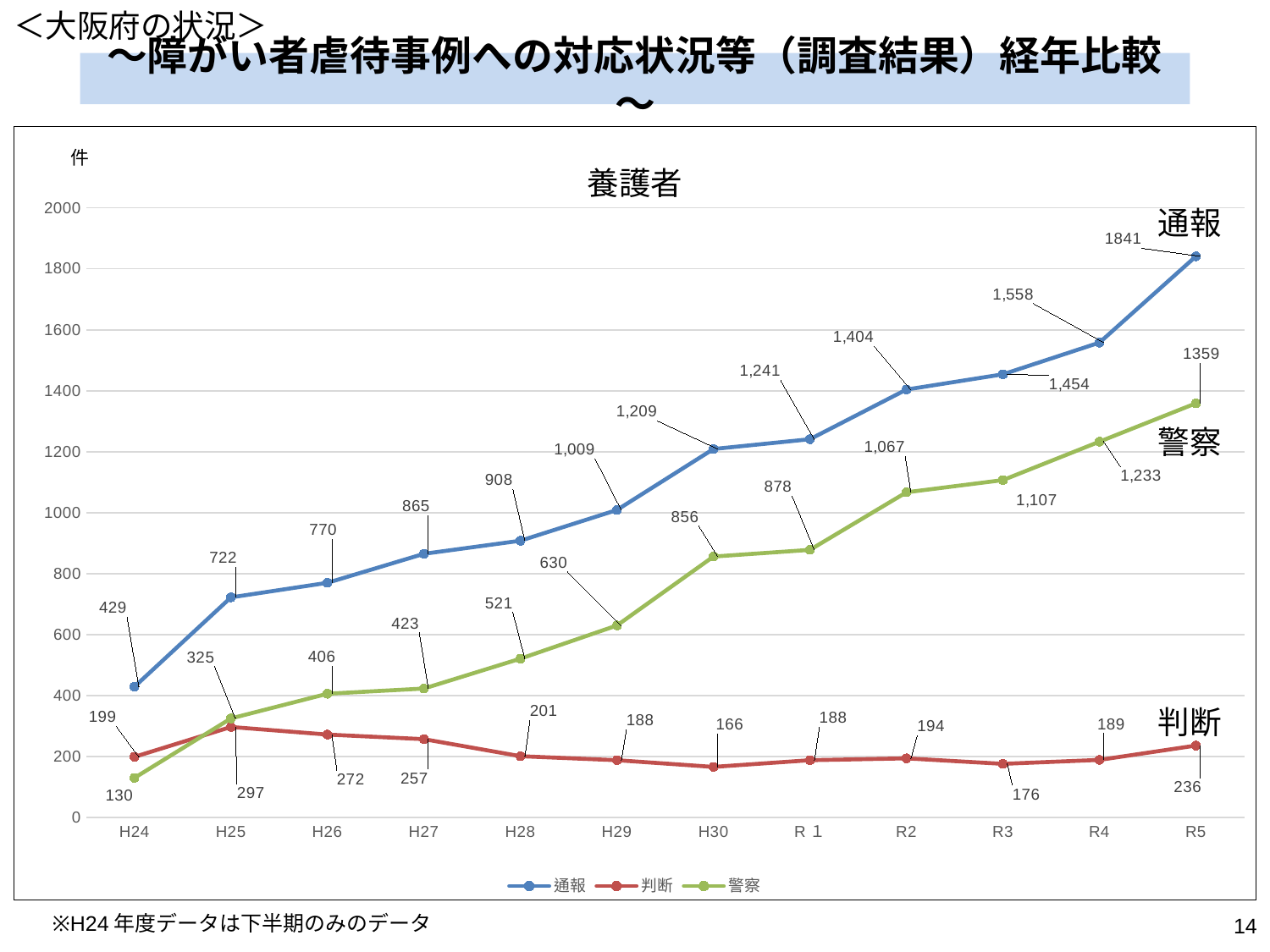

＜大阪府の状況＞
# ～障がい者虐待事例への対応状況等（調査結果）経年比較～

### Chart: 養護者

| Category | 通報 | 判断 | 警察 |
|---|---|---|---|
| H24 | 429.0 | 199.0 | 130.0 |
| H25 | 722.0 | 297.0 | 325.0 |
| H26 | 770.0 | 272.0 | 406.0 |
| H27 | 865.0 | 257.0 | 423.0 |
| H28 | 908.0 | 201.0 | 521.0 |
| H29 | 1009.0 | 188.0 | 630.0 |
| H30 | 1209.0 | 166.0 | 856.0 |
| R１ | 1241.0 | 188.0 | 878.0 |
| R2 | 1404.0 | 194.0 | 1067.0 |
| R3 | 1454.0 | 176.0 | 1107.0 |
| R4 | 1558.0 | 189.0 | 1233.0 |
| R5 | 1841.0 | 236.0 | 1359.0 |
件
通報
警察
判断
14
※H24年度データは下半期のみのデータ